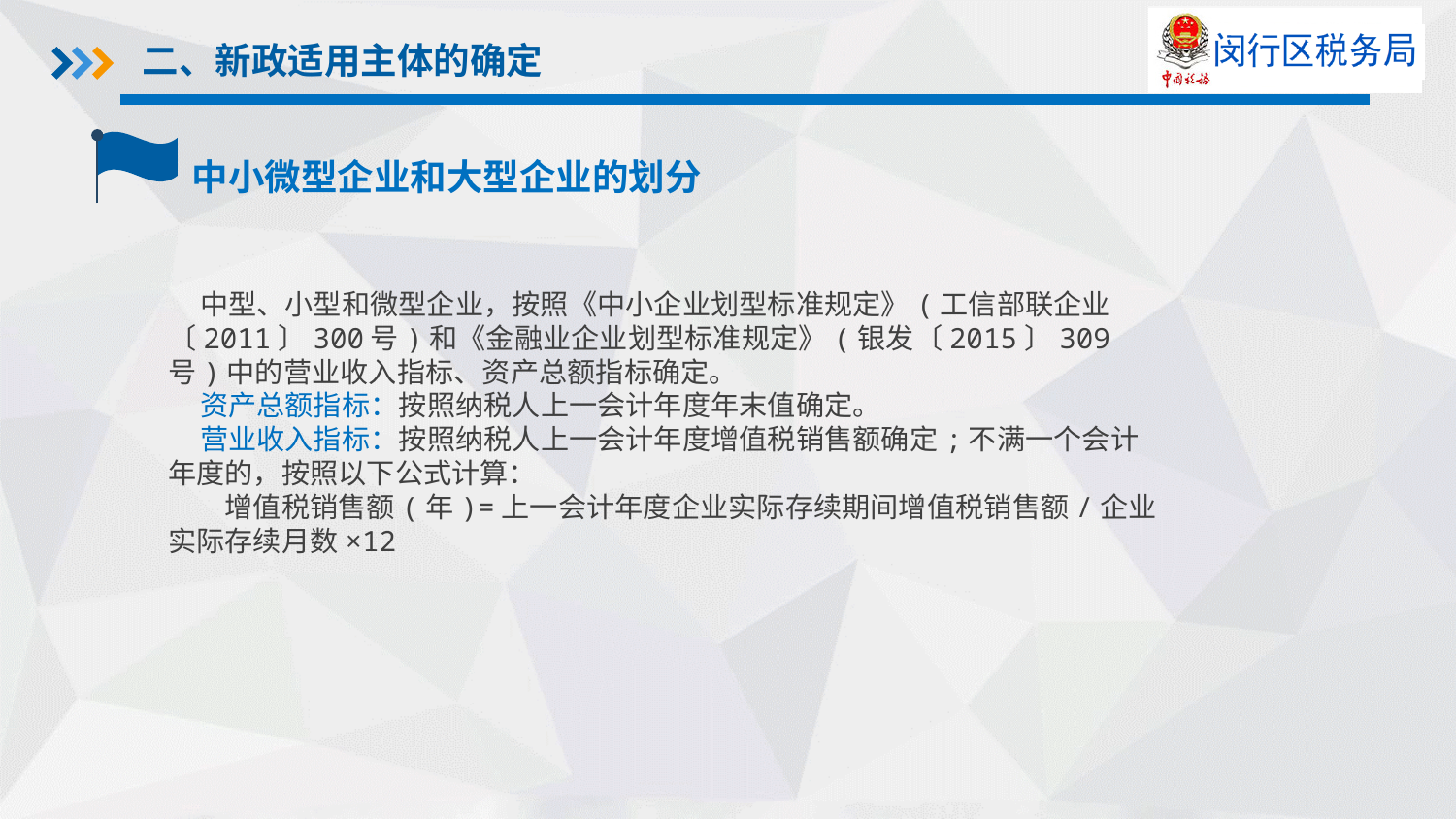

二、新政适用主体的确定

中小微型企业和大型企业的划分

    中型、小型和微型企业，按照《中小企业划型标准规定》(工信部联企业〔2011〕300号)和《金融业企业划型标准规定》(银发〔2015〕309号)中的营业收入指标、资产总额指标确定。
    资产总额指标：按照纳税人上一会计年度年末值确定。
    营业收入指标：按照纳税人上一会计年度增值税销售额确定;不满一个会计年度的，按照以下公式计算：
　　增值税销售额(年)=上一会计年度企业实际存续期间增值税销售额/企业实际存续月数×12